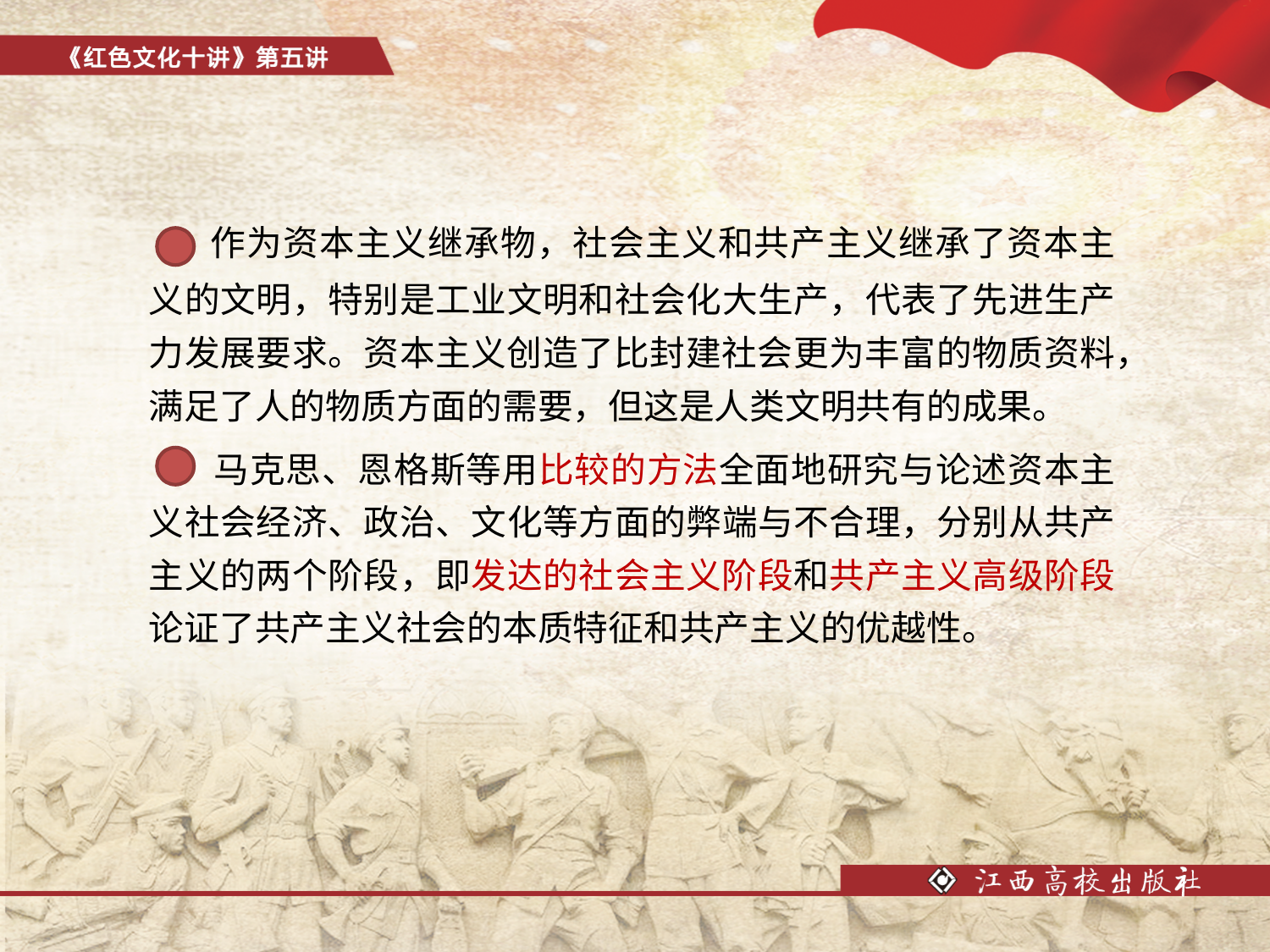

作为资本主义继承物，社会主义和共产主义继承了资本主义的文明，特别是工业文明和社会化大生产，代表了先进生产力发展要求。资本主义创造了比封建社会更为丰富的物质资料，满足了人的物质方面的需要，但这是人类文明共有的成果。
            马克思、恩格斯等用比较的方法全面地研究与论述资本主义社会经济、政治、文化等方面的弊端与不合理，分别从共产主义的两个阶段，即发达的社会主义阶段和共产主义高级阶段论证了共产主义社会的本质特征和共产主义的优越性。